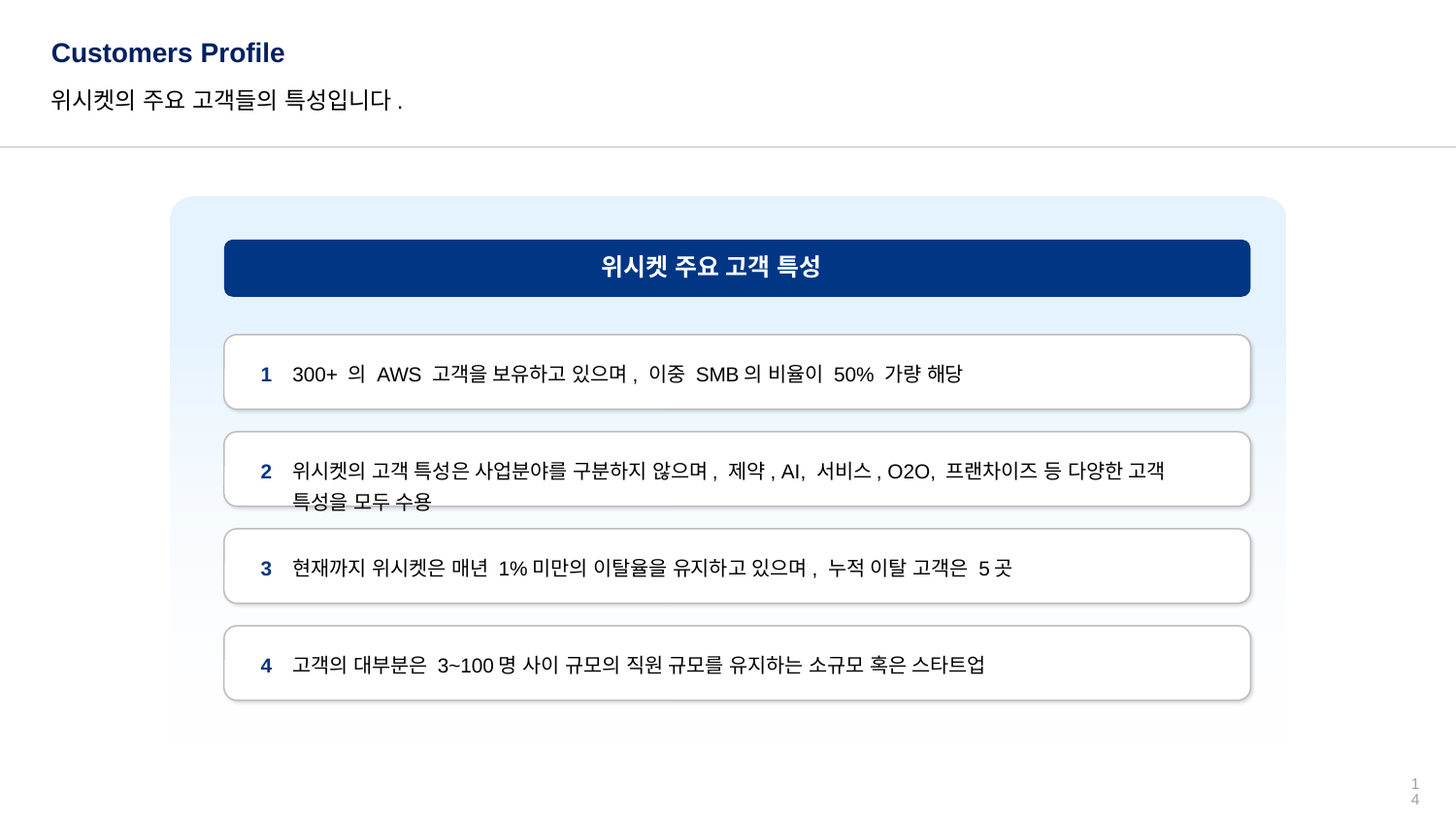

Customers Profile
위시켓의 주요 고객들의 특성입니다.

위시켓 주요 고객 특성

1
300+ 의 AWS 고객을 보유하고 있으며, 이중 SMB의 비율이 50% 가량 해당

2
위시켓의 고객 특성은 사업분야를 구분하지 않으며, 제약, AI, 서비스, O2O, 프랜차이즈 등 다양한 고객 특성을 모두 수용

3
현재까지 위시켓은 매년 1%미만의 이탈율을 유지하고 있으며, 누적 이탈 고객은 5곳

4
고객의 대부분은 3~100명 사이 규모의 직원 규모를 유지하는 소규모 혹은 스타트업
14